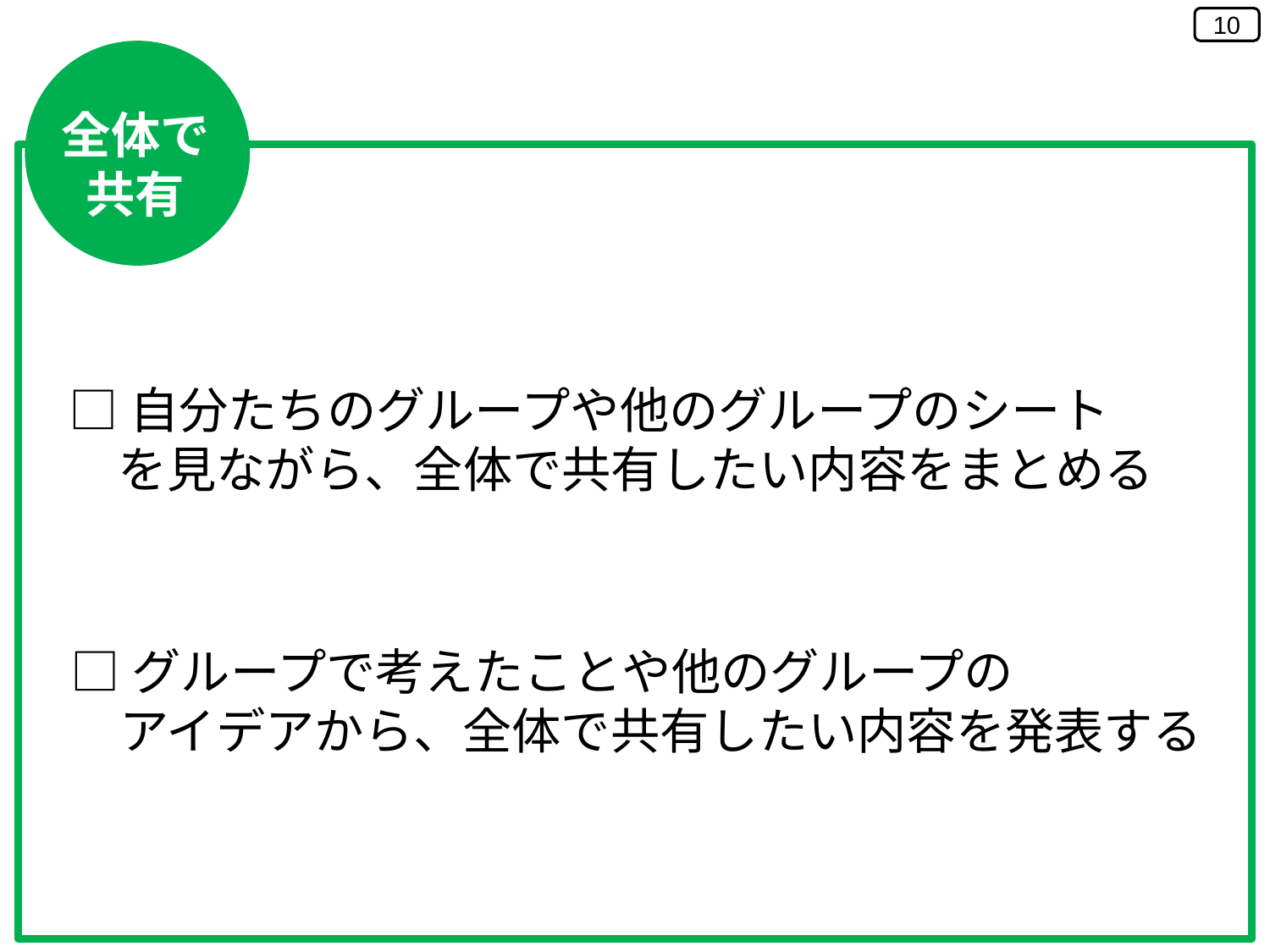

10

全体で
共有

□自分たちのグループや他のグループのシート
　を見ながら、全体で共有したい内容をまとめる

□グループで考えたことや他のグループの
　アイデアから、全体で共有したい内容を発表する